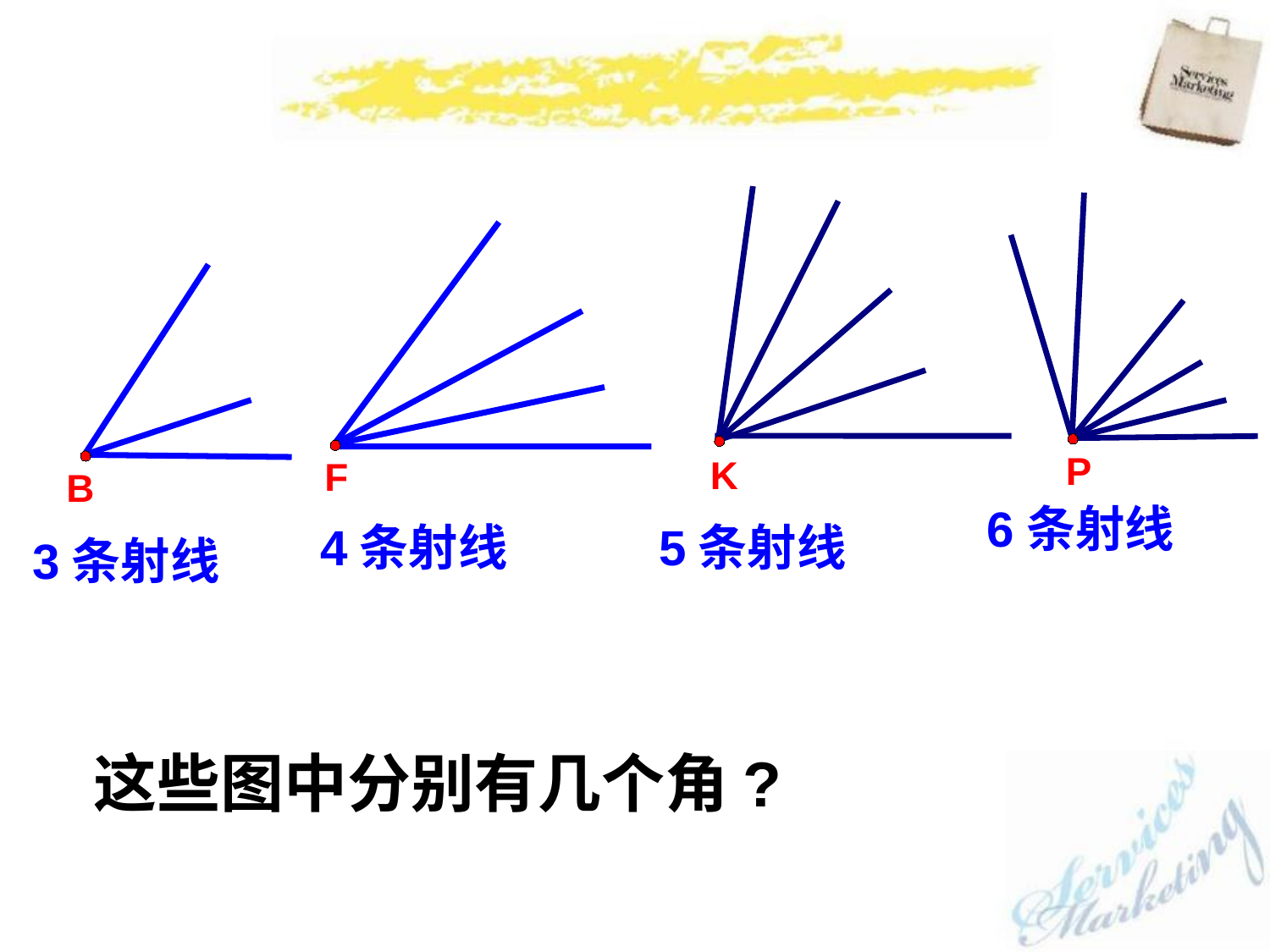

P

K
F

B
6条射线
4条射线
5条射线
3条射线
这些图中分别有几个角?